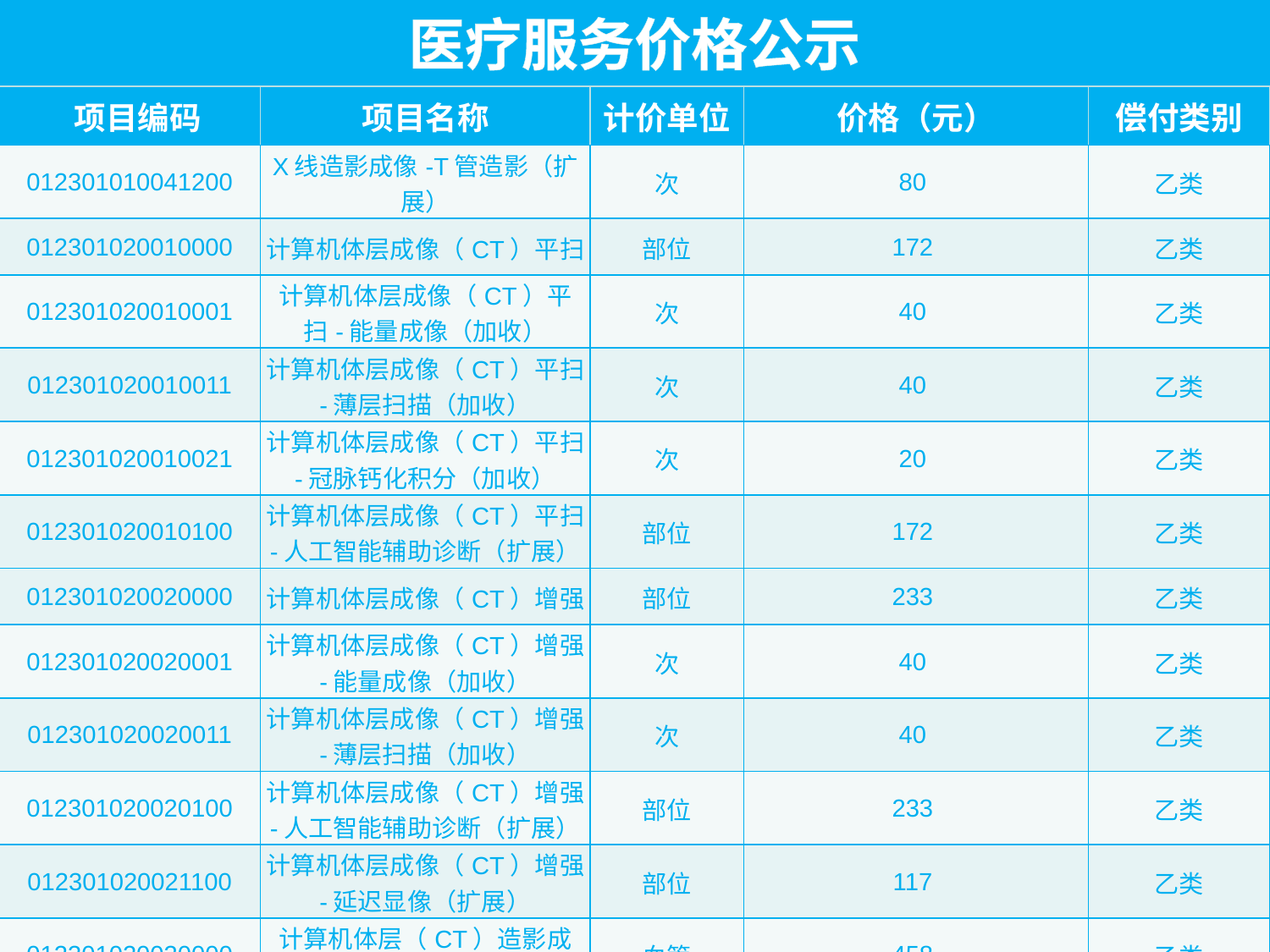

| 医疗服务价格公示 |  |  |  |  |
| --- | --- | --- | --- | --- |
| 项目编码 | 项目名称 | 计价单位 | 价格（元） | 偿付类别 |
| 012301010041200 | X线造影成像-T管造影（扩 展） | 次 | 80 | 乙类 |
| 012301020010000 | 计算机体层成像（CT）平扫 | 部位 | 172 | 乙类 |
| 012301020010001 | 计算机体层成像（CT）平扫-能量成像（加收） | 次 | 40 | 乙类 |
| 012301020010011 | 计算机体层成像（CT）平扫 -薄层扫描（加收） | 次 | 40 | 乙类 |
| 012301020010021 | 计算机体层成像（CT）平扫 -冠脉钙化积分（加收） | 次 | 20 | 乙类 |
| 012301020010100 | 计算机体层成像（CT）平扫 -人工智能辅助诊断（扩展） | 部位 | 172 | 乙类 |
| 012301020020000 | 计算机体层成像（CT）增强 | 部位 | 233 | 乙类 |
| 012301020020001 | 计算机体层成像（CT）增强 -能量成像（加收） | 次 | 40 | 乙类 |
| 012301020020011 | 计算机体层成像（CT）增强 -薄层扫描（加收） | 次 | 40 | 乙类 |
| 012301020020100 | 计算机体层成像（CT）增强 -人工智能辅助诊断（扩展） | 部位 | 233 | 乙类 |
| 012301020021100 | 计算机体层成像（CT）增强 -延迟显像（扩展） | 部位 | 117 | 乙类 |
| 012301020030000 | 计算机体层（CT）造影成 像（血管） | 血管 | 458 | 乙类 |
| 012301020030001 | 计算机体层（CT）造影成 像（血管） -能量成像（加 收） | 次 | 40 | 乙类 |